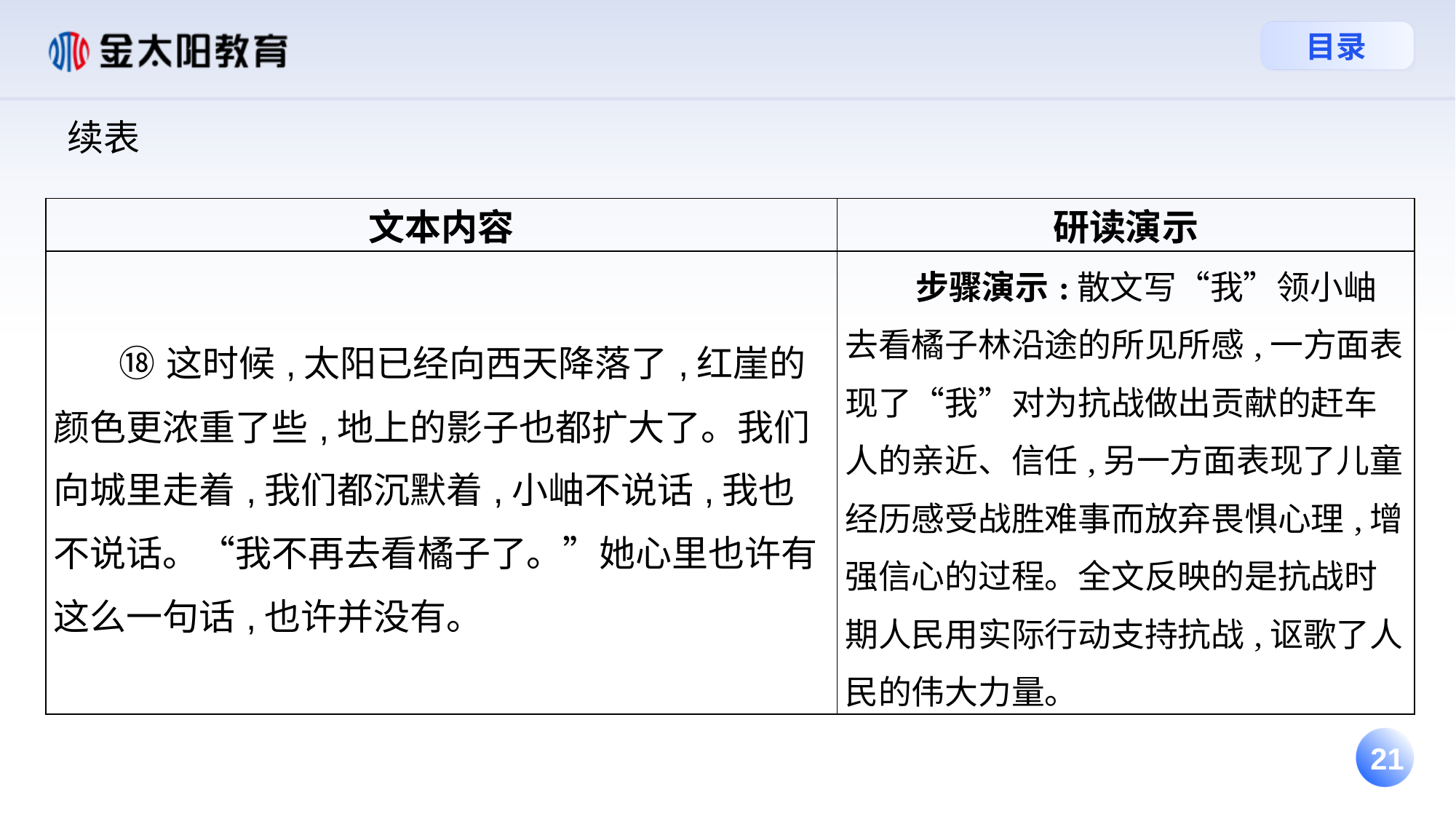

续表
| 文本内容 | 研读演示 |
| --- | --- |
| ⑱这时候,太阳已经向西天降落了,红崖的颜色更浓重了些,地上的影子也都扩大了。我们向城里走着,我们都沉默着,小岫不说话,我也不说话。“我不再去看橘子了。”她心里也许有这么一句话,也许并没有。 | 步骤演示:散文写“我”领小岫去看橘子林沿途的所见所感,一方面表现了“我”对为抗战做出贡献的赶车人的亲近、信任,另一方面表现了儿童经历感受战胜难事而放弃畏惧心理,增强信心的过程。全文反映的是抗战时期人民用实际行动支持抗战,讴歌了人民的伟大力量。 |